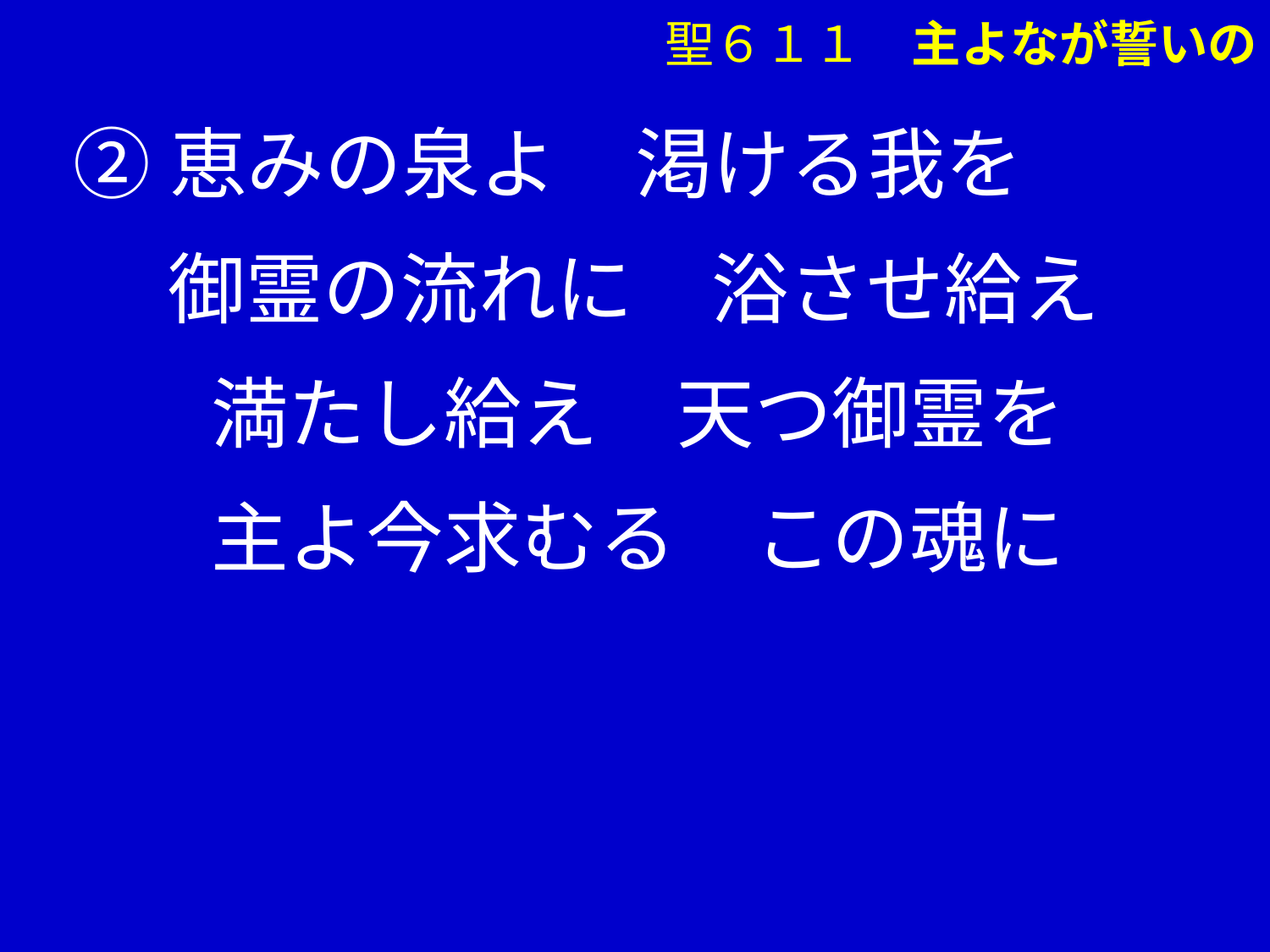

②恵みの泉よ　渇ける我を
　  御霊の流れに　浴させ給え
　　満たし給え　天つ御霊を
　　主よ今求むる　この魂に
聖６１１　主よなが誓いの